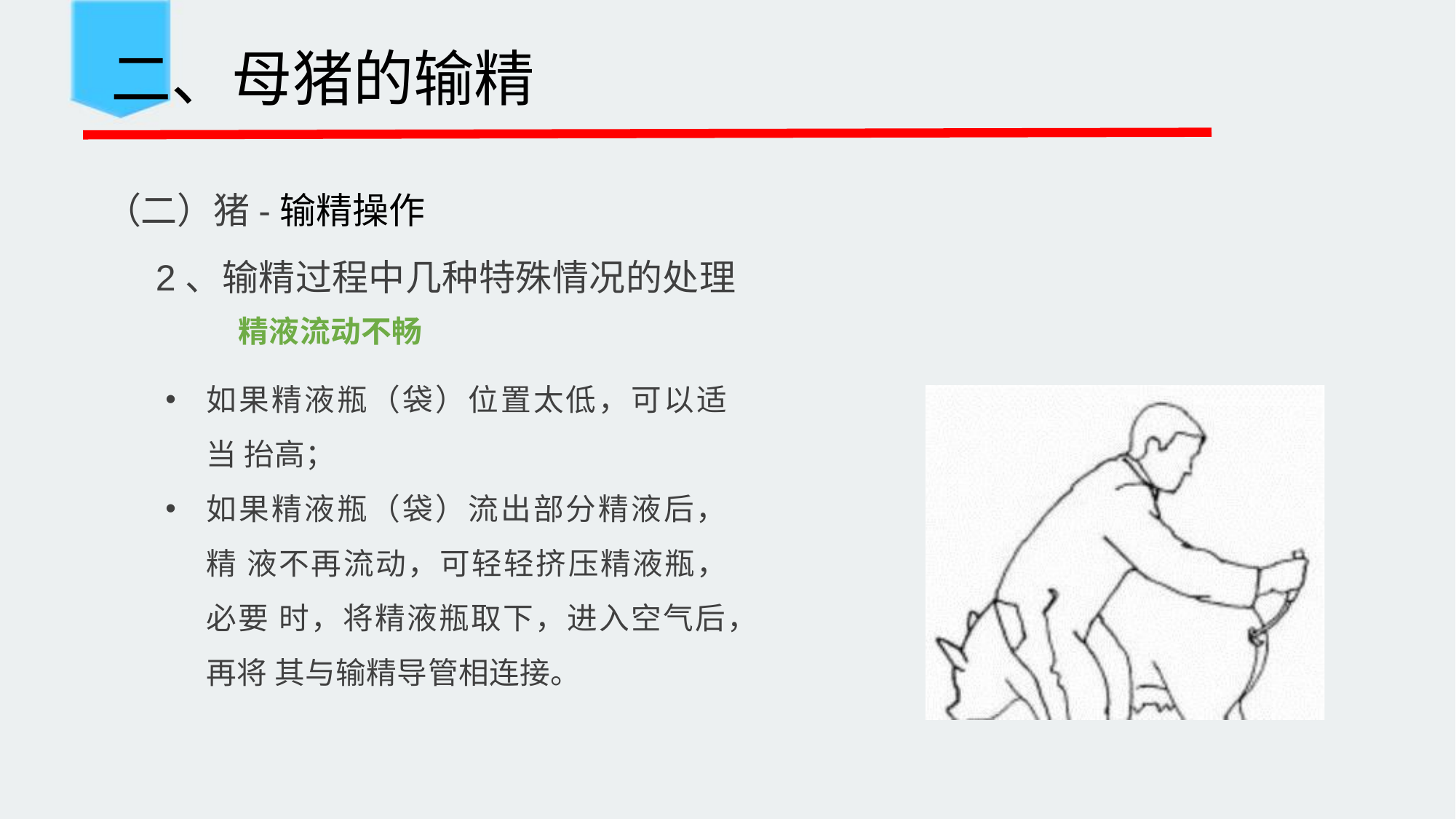

二、母猪的输精
  （二）猪-输精操作
       2、输精过程中几种特殊情况的处理

精液流动不畅

如果精液瓶（袋）位置太低，可以适当 抬高；
如果精液瓶（袋）流出部分精液后，精 液不再流动，可轻轻挤压精液瓶，必要 时，将精液瓶取下，进入空气后，再将 其与输精导管相连接。